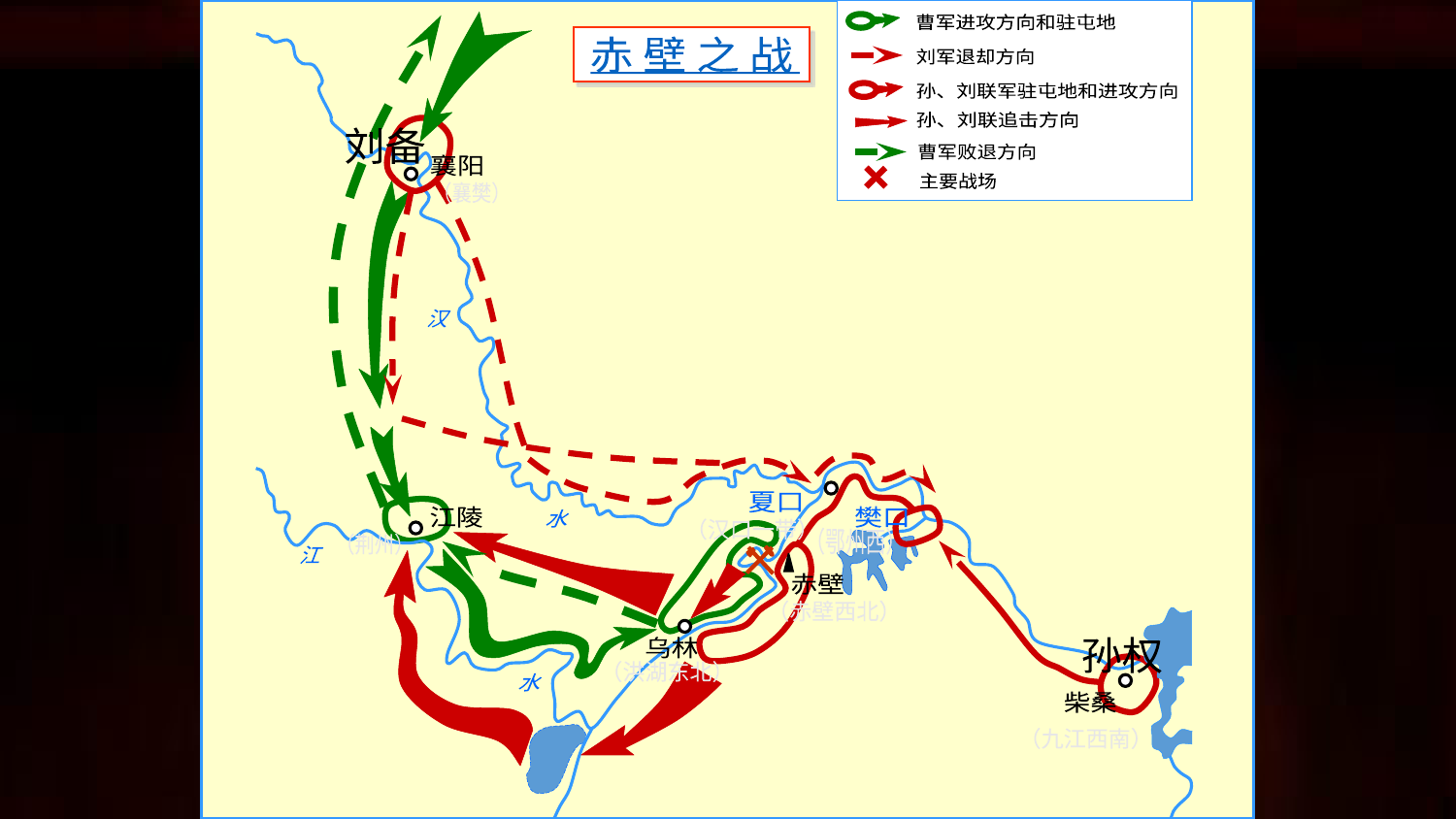

曹军进攻方向和驻屯地

赤 壁 之 战
刘军退却方向

孙、刘联军驻屯地和进攻方向
孙、刘联追击方向

刘备
曹军败退方向

襄阳

主要战场

（襄樊）

汉

夏口

江陵
樊口
水

（汉口一带）

（鄂州西）

（荆州）

江

赤壁
（赤壁西北）

乌林
孙权

（洪湖东北）

水

柴桑

（九江西南）